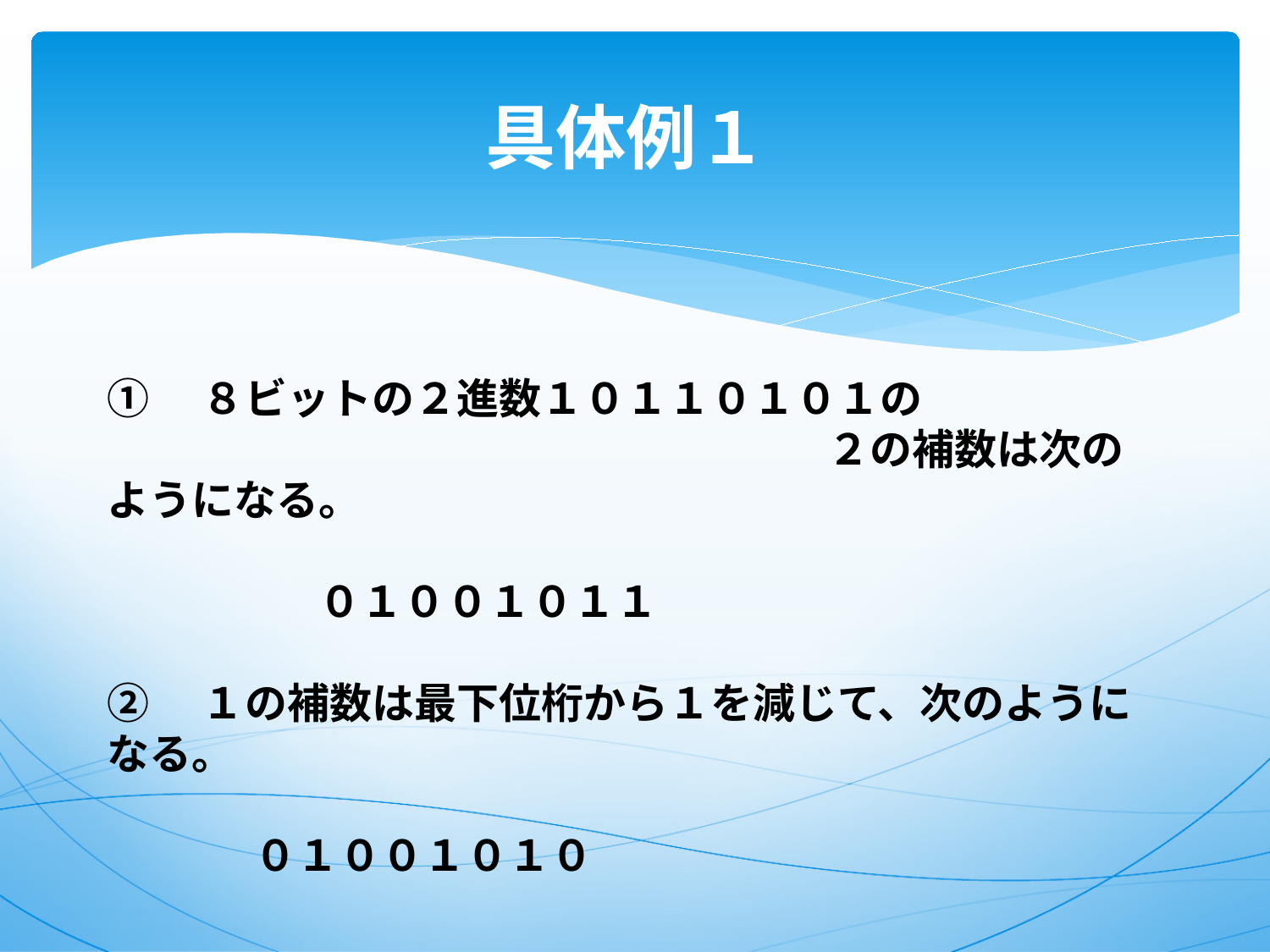

# 具体例１
①　８ビットの２進数１０１１０１０１の
　　　　　　　　　　　　　　　　　２の補数は次のようになる。

　　　　　０１００１０１１

②　１の補数は最下位桁から１を減じて、次のようになる。

 ０１００１０１０